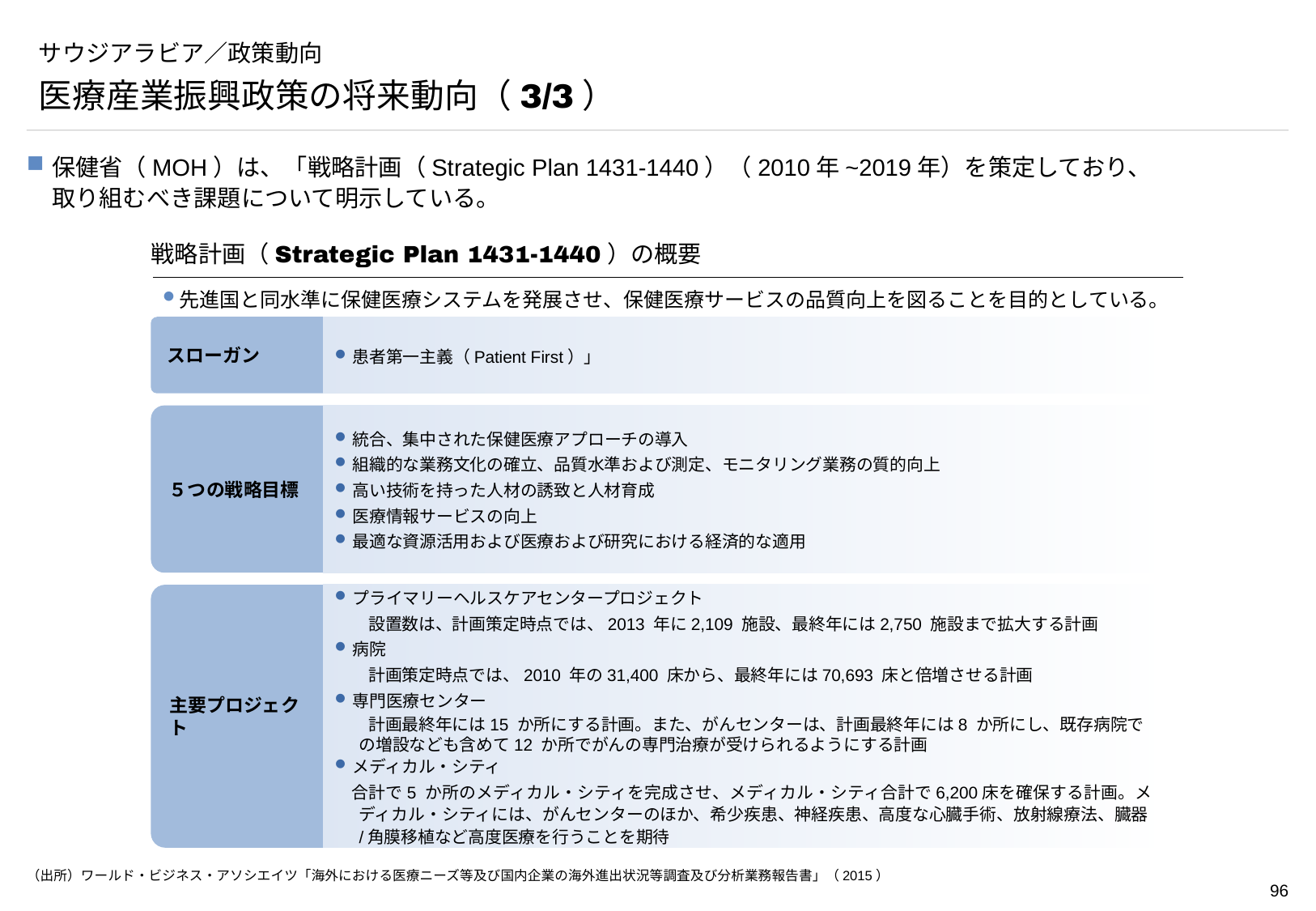

# サウジアラビア／政策動向
医療産業振興政策の将来動向（3/3）
保健省（MOH）は、「戦略計画（Strategic Plan 1431-1440）（2010年~2019年）を策定しており、
取り組むべき課題について明示している。
戦略計画（Strategic Plan 1431-1440）の概要
先進国と同水準に保健医療システムを発展させ、保健医療サービスの品質向上を図ることを目的としている。

スローガン
患者第一主義（Patient First）」
５つの戦略目標
統合、集中された保健医療アプローチの導入
組織的な業務文化の確立、品質水準および測定、モニタリング業務の質的向上
高い技術を持った人材の誘致と人材育成
医療情報サービスの向上
最適な資源活用および医療および研究における経済的な適用
プライマリーヘルスケアセンタープロジェクト
　　設置数は、計画策定時点では、2013 年に2,109 施設、最終年には2,750 施設まで拡大する計画
病院
　　計画策定時点では、2010 年の31,400 床から、最終年には70,693 床と倍増させる計画
専門医療センター
　　計画最終年には15 か所にする計画。また、がんセンターは、計画最終年には8 か所にし、既存病院での増設なども含めて12 か所でがんの専門治療が受けられるようにする計画
メディカル・シティ
　合計で5 か所のメディカル・シティを完成させ、メディカル・シティ合計で6,200床を確保する計画。メディカル・シティには、がんセンターのほか、希少疾患、神経疾患、高度な心臓手術、放射線療法、臓器/角膜移植など高度医療を行うことを期待
主要プロジェクト
（出所）ワールド・ビジネス・アソシエイツ「海外における医療ニーズ等及び国内企業の海外進出状況等調査及び分析業務報告書」（2015）